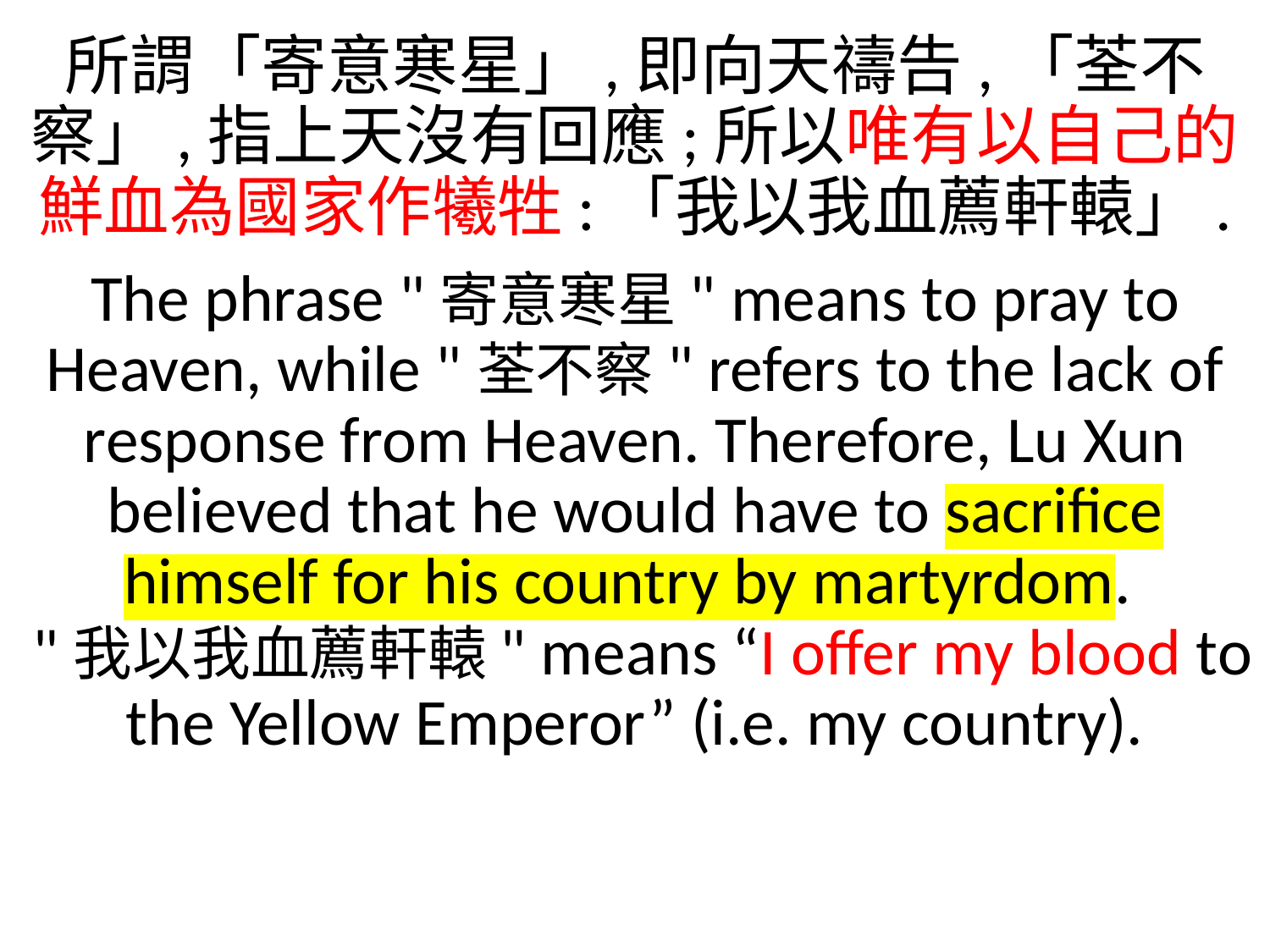

所謂「寄意寒星」,即向天禱告,「荃不察」,指上天沒有回應;所以唯有以自己的鮮血為國家作犧牲:「我以我血薦軒轅」.
The phrase "寄意寒星" means to pray to Heaven, while "荃不察" refers to the lack of response from Heaven. Therefore, Lu Xun believed that he would have to sacrifice himself for his country by martyrdom.
 "我以我血薦軒轅" means “I offer my blood to the Yellow Emperor” (i.e. my country).